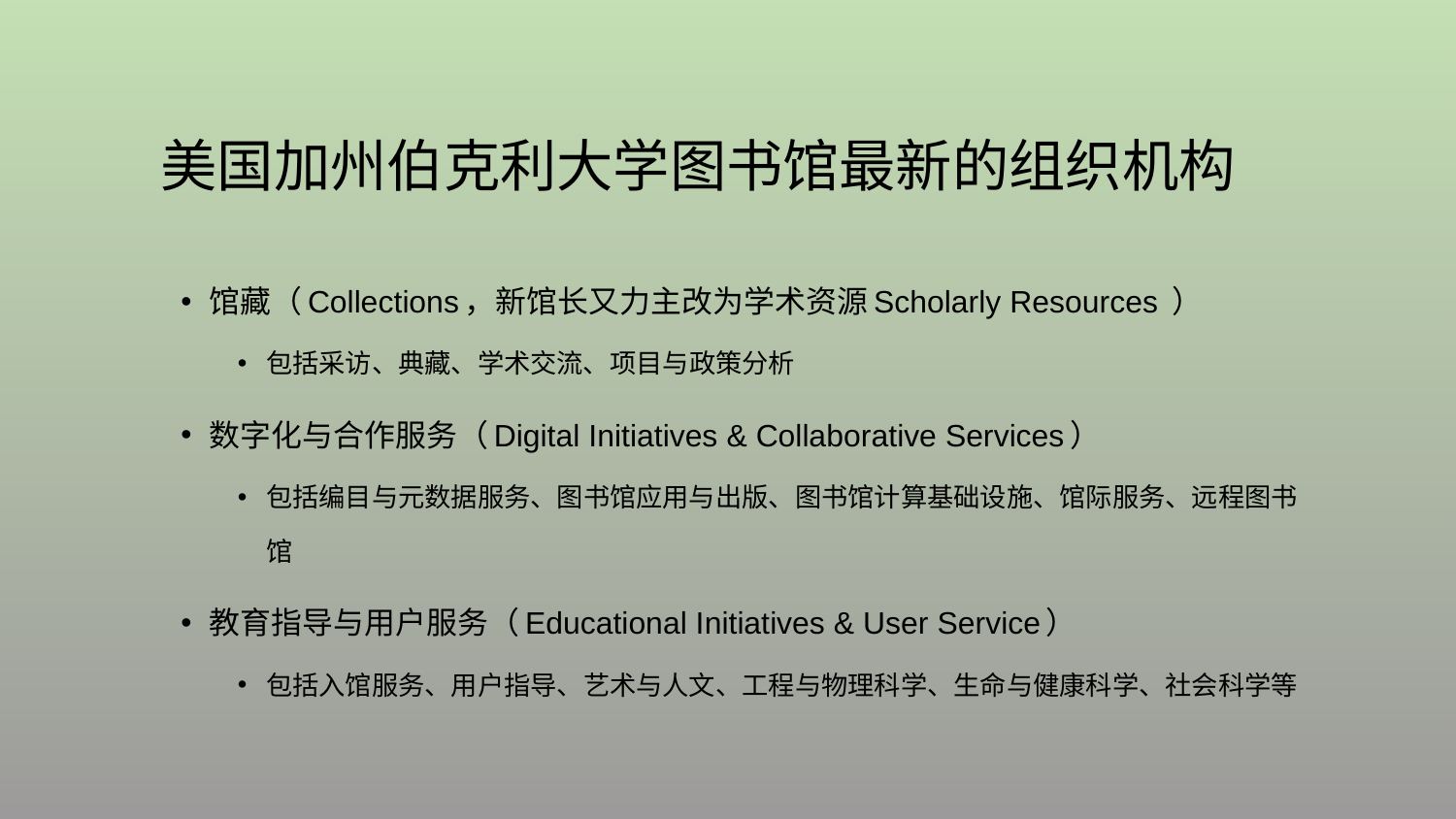

# 美国加州伯克利大学图书馆最新的组织机构
馆藏（Collections，新馆长又力主改为学术资源Scholarly Resources ）
包括采访、典藏、学术交流、项目与政策分析
数字化与合作服务（Digital Initiatives & Collaborative Services）
包括编目与元数据服务、图书馆应用与出版、图书馆计算基础设施、馆际服务、远程图书馆
教育指导与用户服务（Educational Initiatives & User Service）
包括入馆服务、用户指导、艺术与人文、工程与物理科学、生命与健康科学、社会科学等